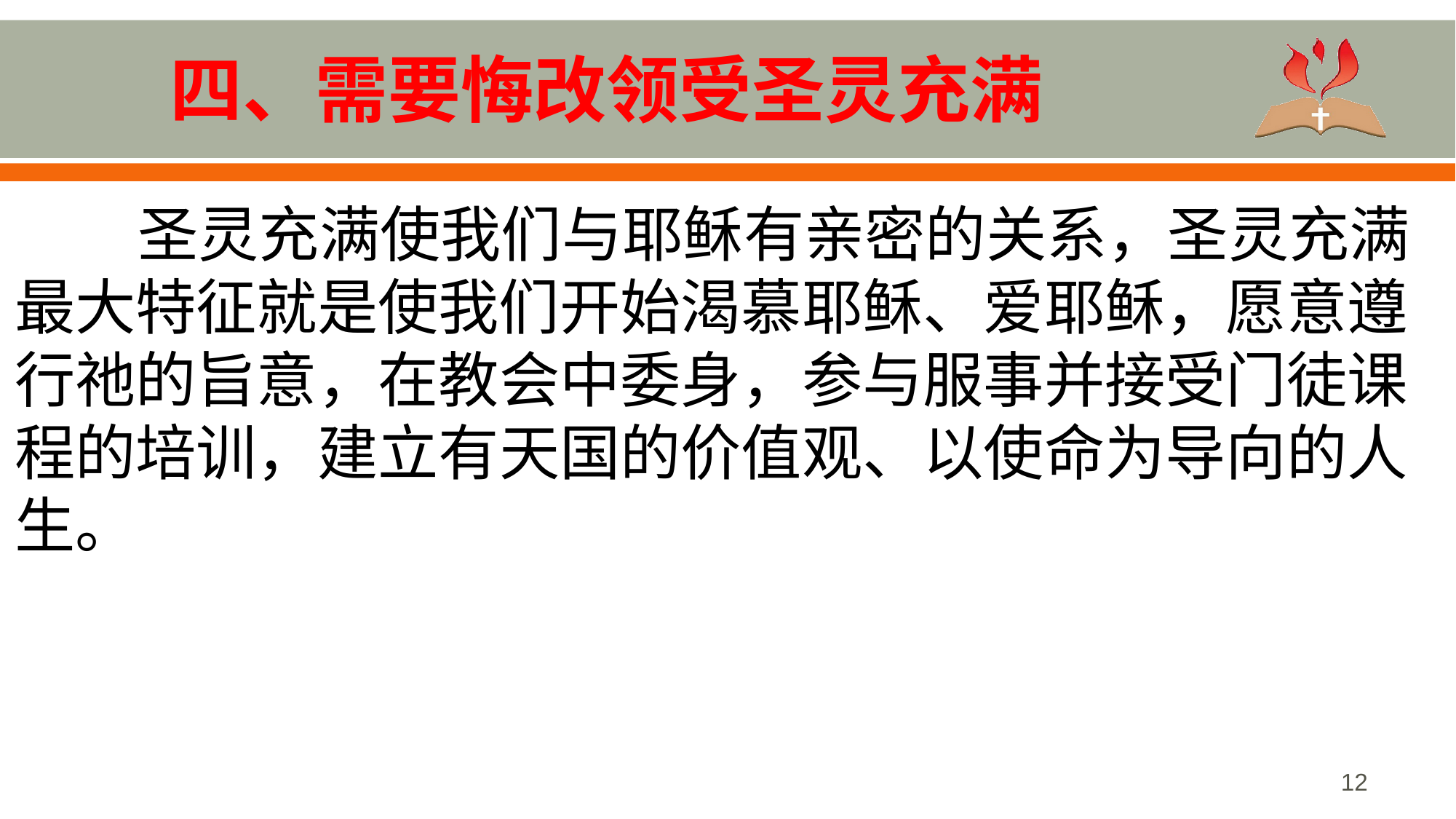

# 四、需要悔改领受圣灵充满
圣灵充满使我们与耶稣有亲密的关系，圣灵充满最大特征就是使我们开始渴慕耶稣、爱耶稣，愿意遵行祂的旨意，在教会中委身，参与服事并接受门徒课程的培训，建立有天国的价值观、以使命为导向的人生。

12